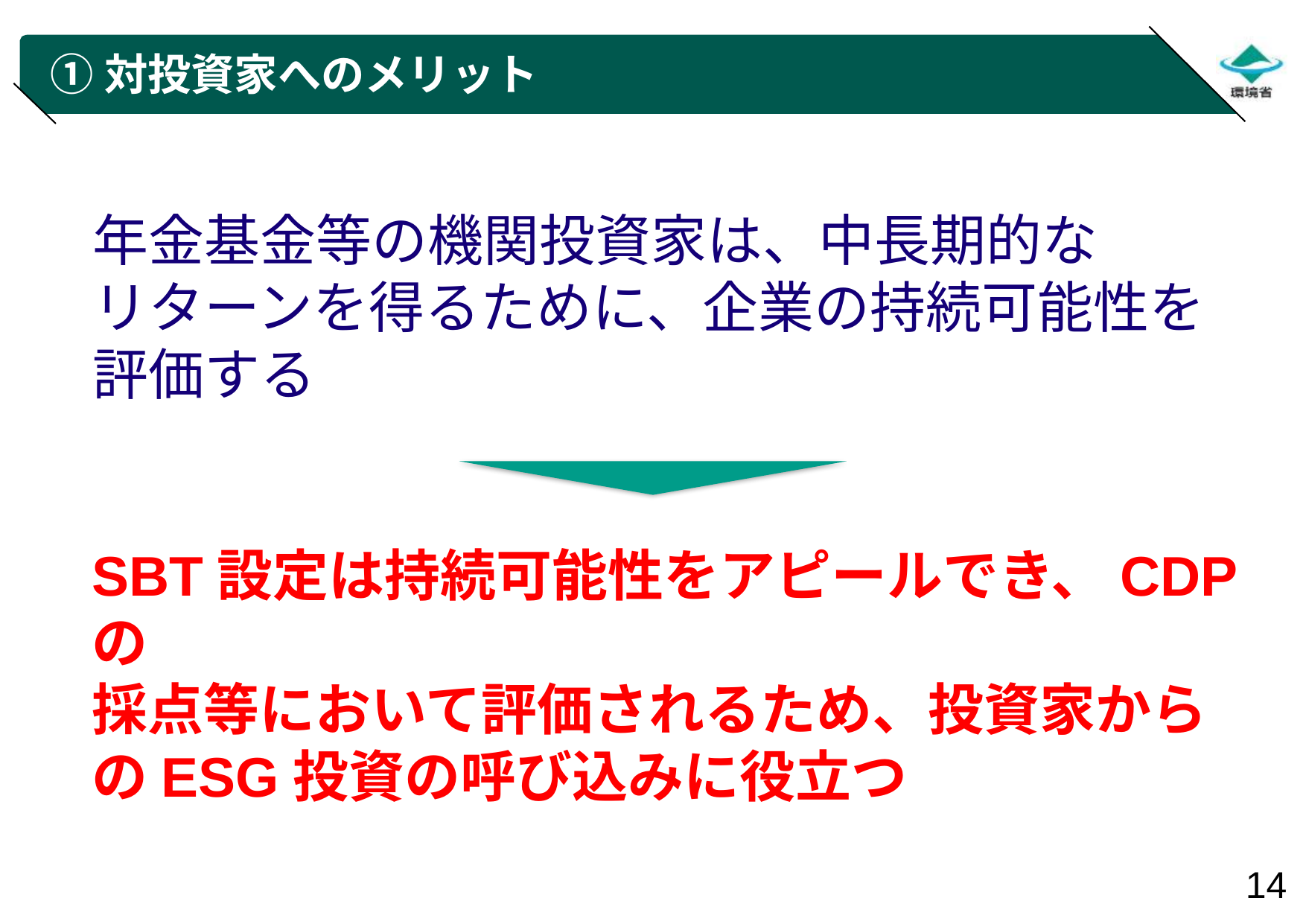

# ①対投資家へのメリット
年金基金等の機関投資家は、中長期的な
リターンを得るために、企業の持続可能性を評価する

SBT設定は持続可能性をアピールでき、CDPの
採点等において評価されるため、投資家からのESG投資の呼び込みに役立つ